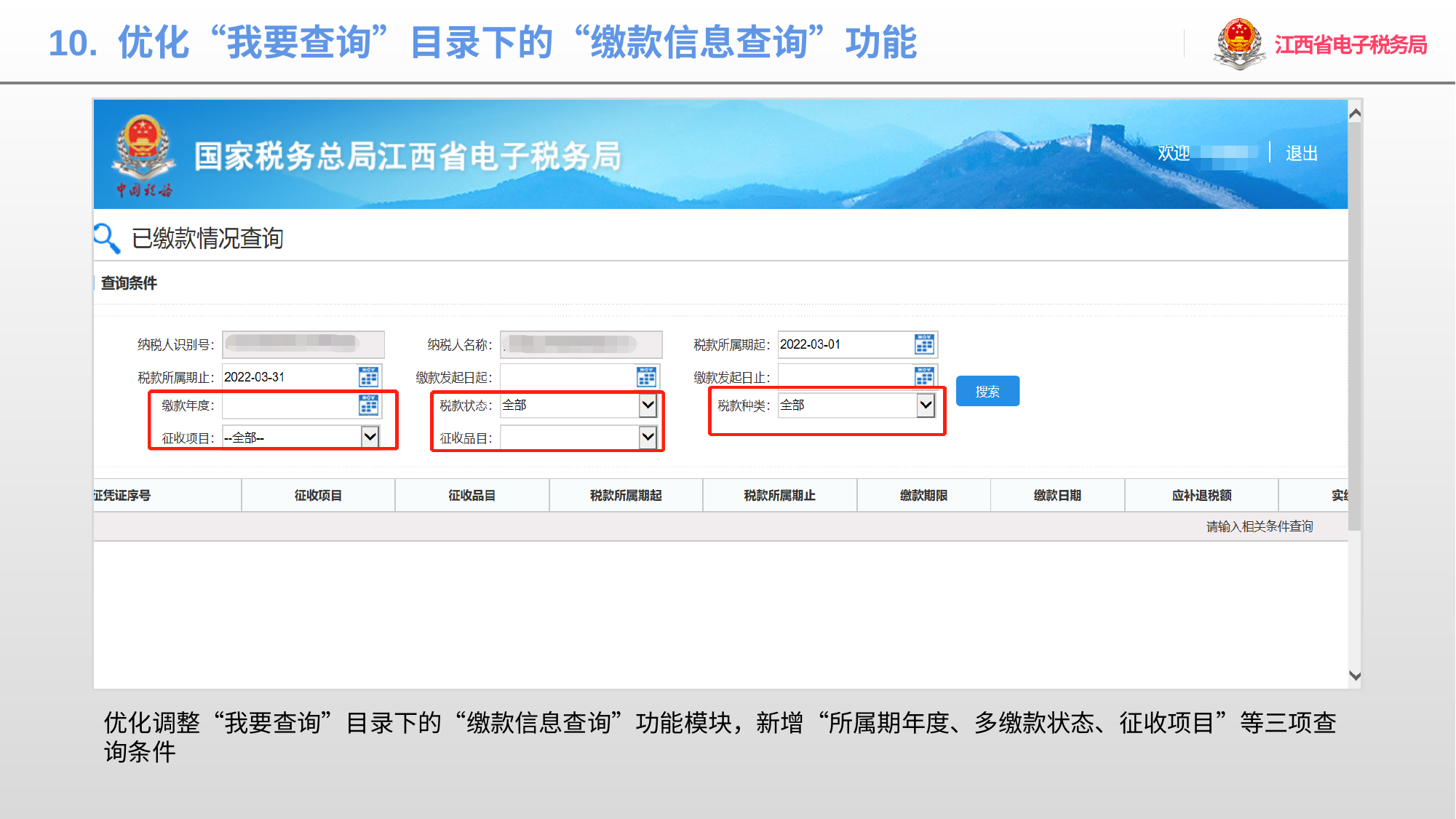

10. 优化“我要查询”目录下的“缴款信息查询”功能

优化调整“我要查询”目录下的“缴款信息查询”功能模块，新增“所属期年度、多缴款状态、征收项目”等三项查询条件